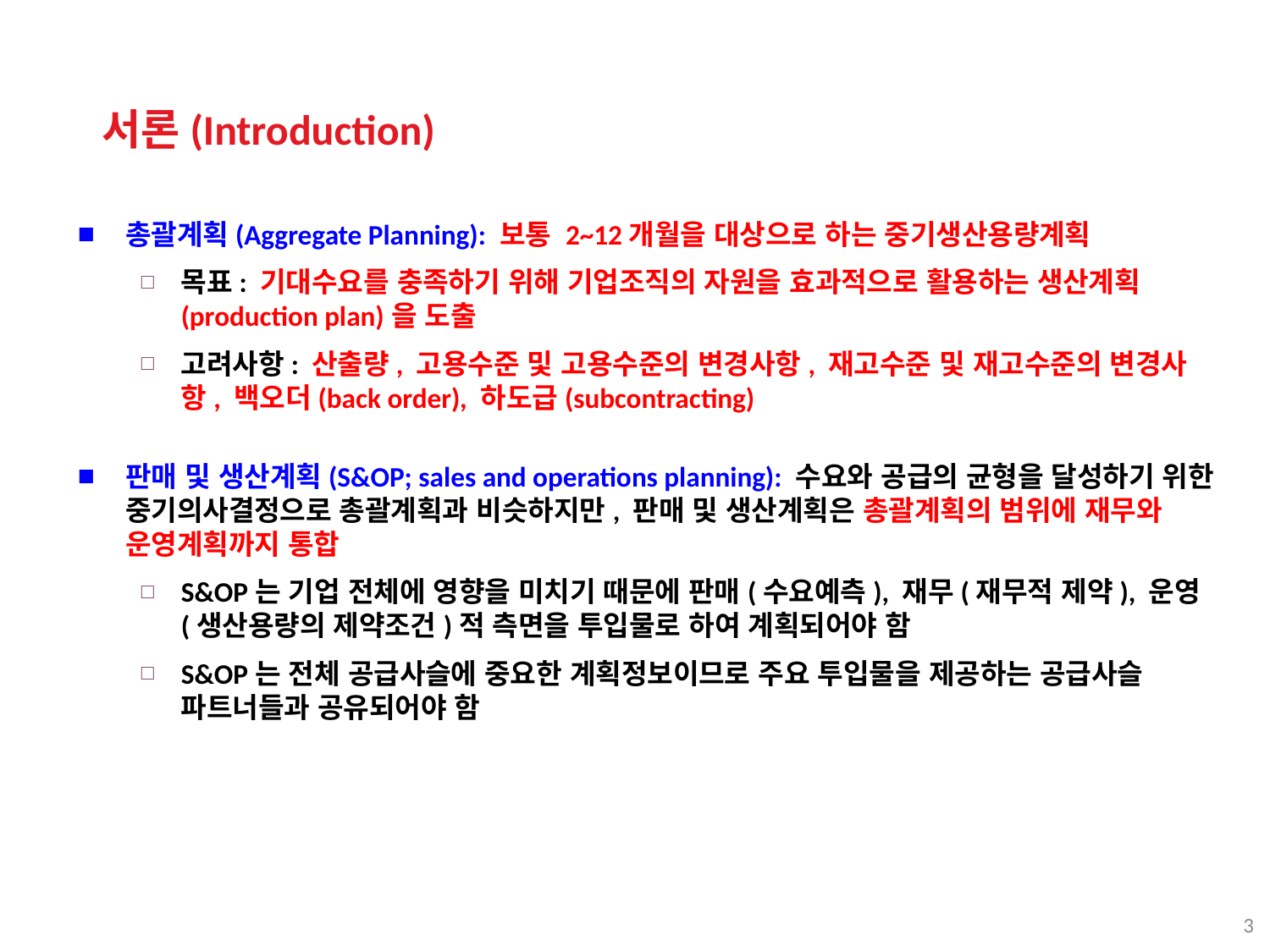

서론(Introduction)
총괄계획(Aggregate Planning): 보통 2~12개월을 대상으로 하는 중기생산용량계획
목표: 기대수요를 충족하기 위해 기업조직의 자원을 효과적으로 활용하는 생산계획(production plan)을 도출
고려사항: 산출량, 고용수준 및 고용수준의 변경사항, 재고수준 및 재고수준의 변경사항, 백오더(back order), 하도급(subcontracting)

판매 및 생산계획(S&OP; sales and operations planning): 수요와 공급의 균형을 달성하기 위한 중기의사결정으로 총괄계획과 비슷하지만, 판매 및 생산계획은 총괄계획의 범위에 재무와 운영계획까지 통합
S&OP는 기업 전체에 영향을 미치기 때문에 판매(수요예측), 재무(재무적 제약), 운영(생산용량의 제약조건)적 측면을 투입물로 하여 계획되어야 함
S&OP는 전체 공급사슬에 중요한 계획정보이므로 주요 투입물을 제공하는 공급사슬 파트너들과 공유되어야 함

3